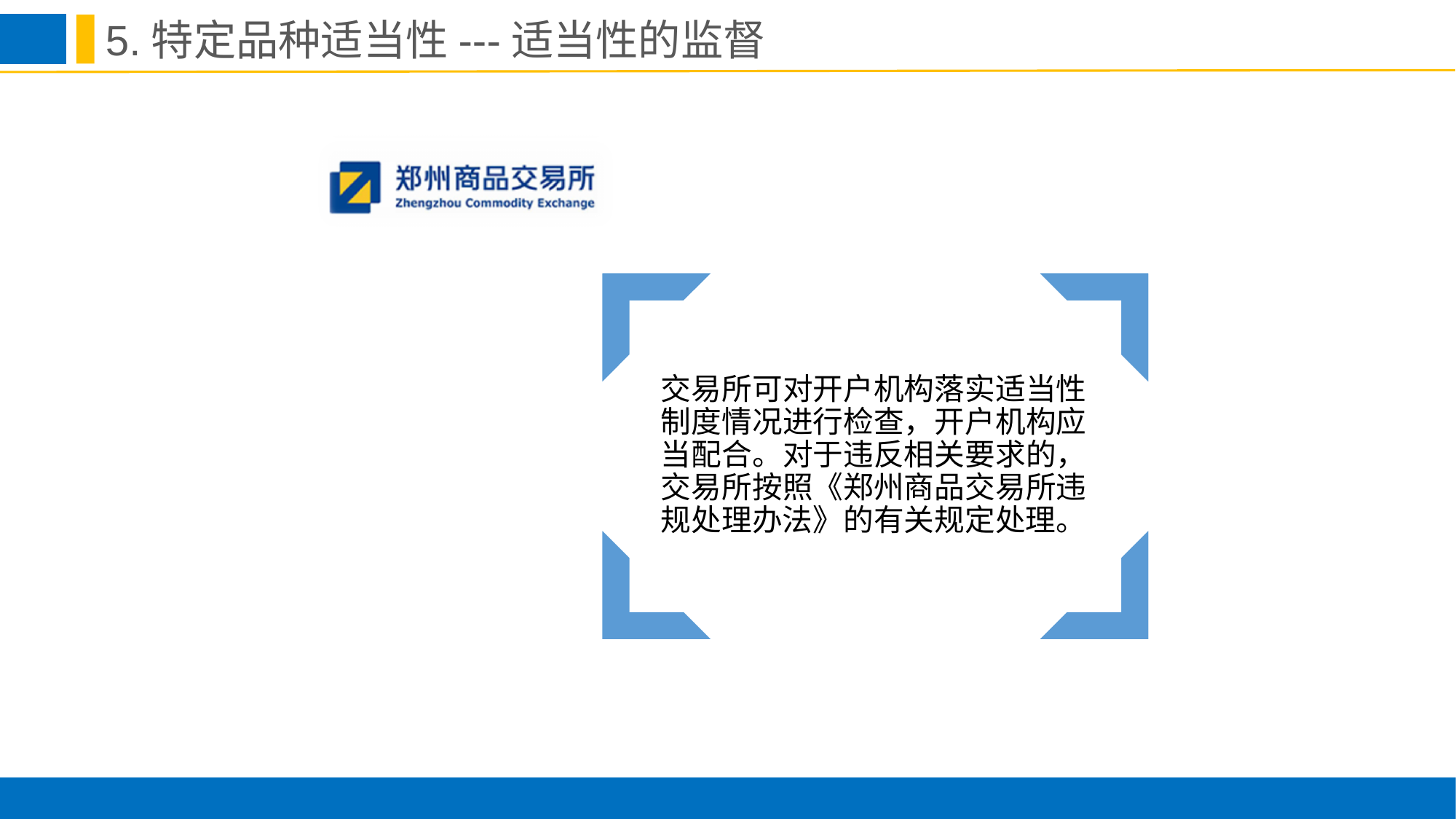

5.特定品种适当性---适当性的监督

交易所可对开户机构落实适当性制度情况进行检查，开户机构应当配合。对于违反相关要求的，交易所按照《郑州商品交易所违规处理办法》的有关规定处理。